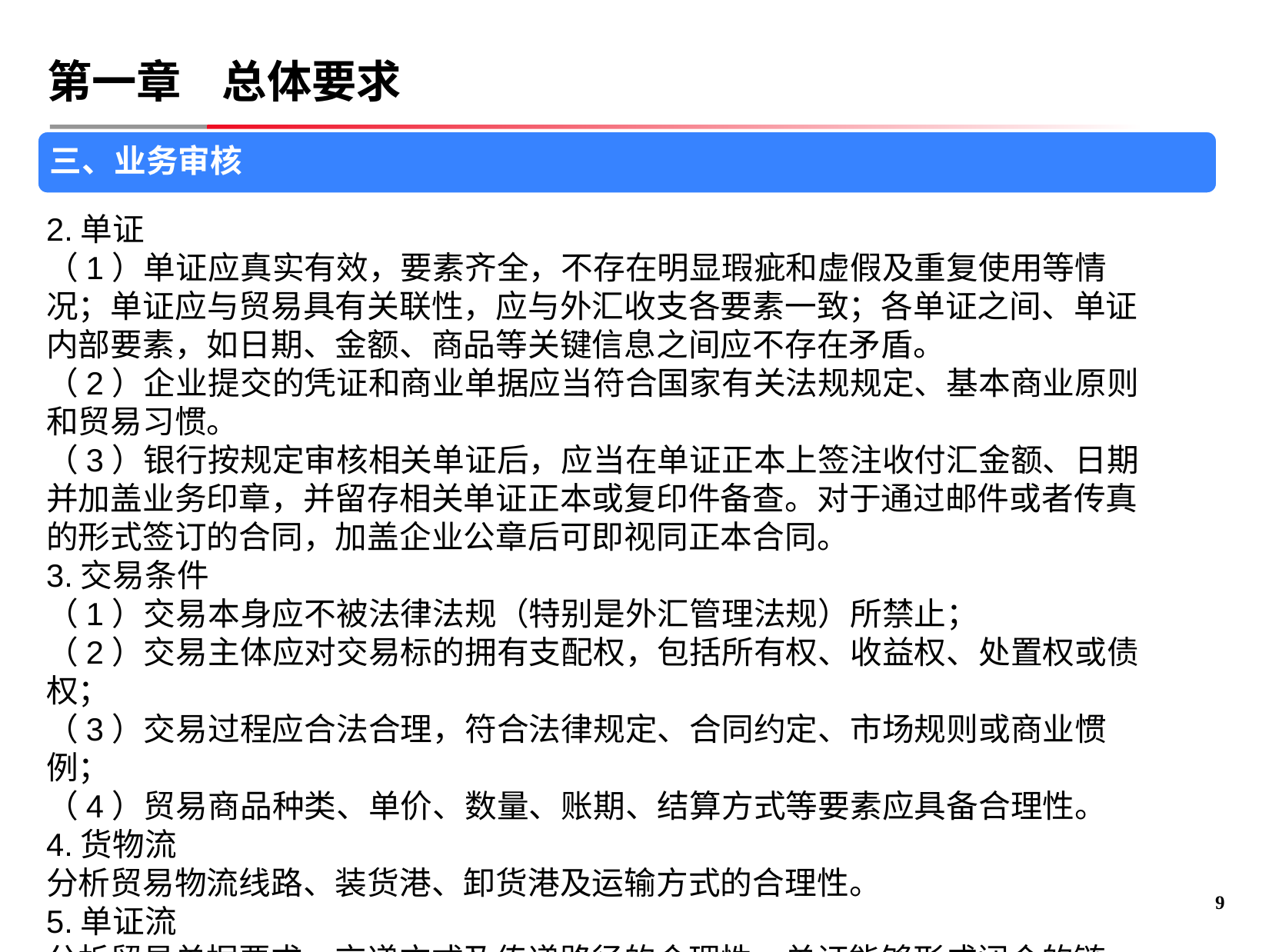

# 第一章    总体要求

三、业务审核
2.单证
（1）单证应真实有效，要素齐全，不存在明显瑕疵和虚假及重复使用等情况；单证应与贸易具有关联性，应与外汇收支各要素一致；各单证之间、单证内部要素，如日期、金额、商品等关键信息之间应不存在矛盾。
（2）企业提交的凭证和商业单据应当符合国家有关法规规定、基本商业原则和贸易习惯。
（3）银行按规定审核相关单证后，应当在单证正本上签注收付汇金额、日期并加盖业务印章，并留存相关单证正本或复印件备查。对于通过邮件或者传真的形式签订的合同，加盖企业公章后可即视同正本合同。
3.交易条件
（1）交易本身应不被法律法规（特别是外汇管理法规）所禁止；
（2）交易主体应对交易标的拥有支配权，包括所有权、收益权、处置权或债权；
（3）交易过程应合法合理，符合法律规定、合同约定、市场规则或商业惯例；
（4）贸易商品种类、单价、数量、账期、结算方式等要素应具备合理性。
4.货物流
分析贸易物流线路、装货港、卸货港及运输方式的合理性。
5.单证流
分析贸易单据要求、交递方式及传递路径的合理性。单证能够形成闭合的链条，完整、客观证实流程、关键要素应当完整，应当能够反映交易背景全貌。
9